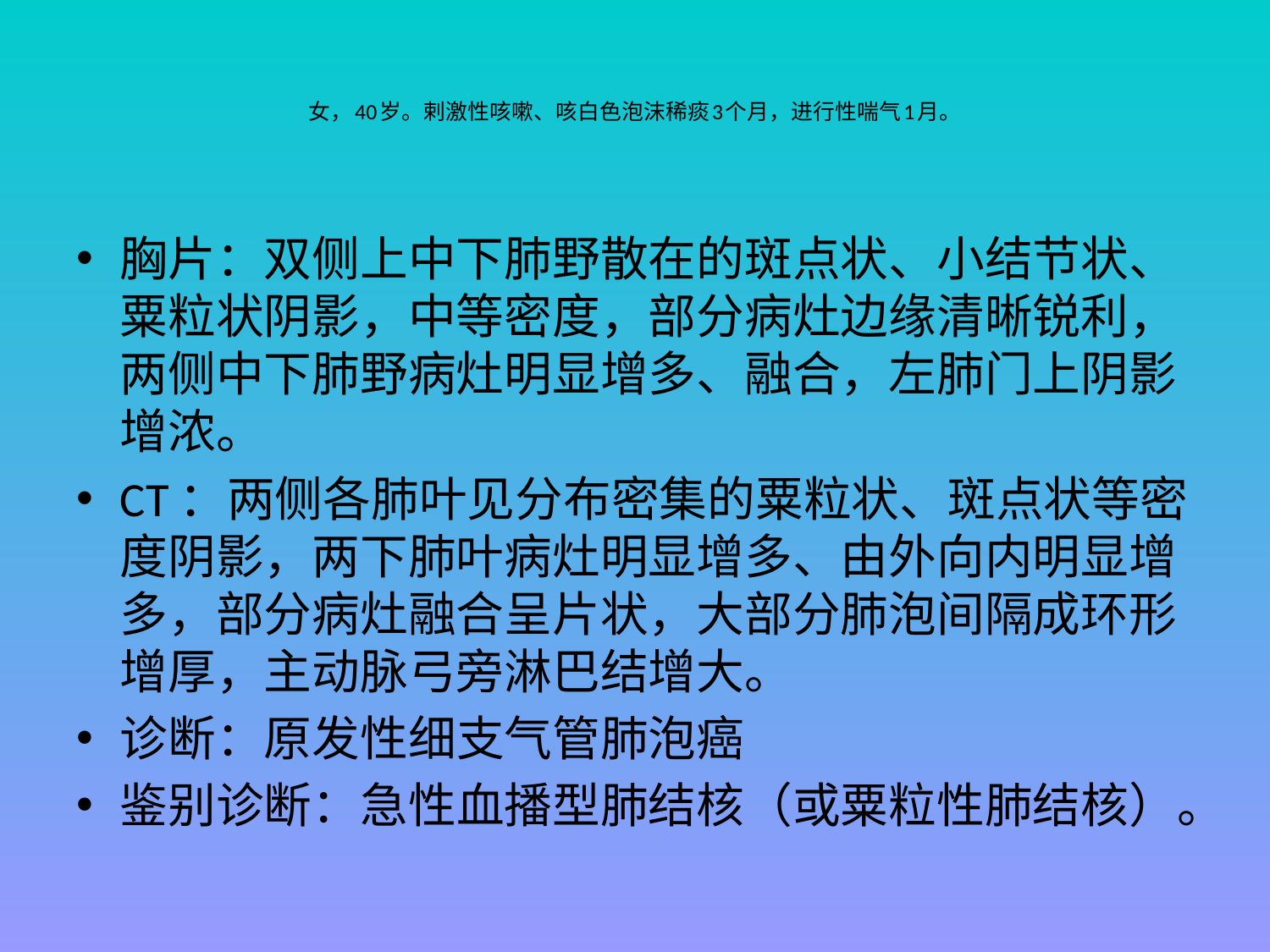

# 女，40岁。剌激性咳嗽、咳白色泡沫稀痰3个月，进行性喘气1月。
胸片：双侧上中下肺野散在的斑点状、小结节状、粟粒状阴影，中等密度，部分病灶边缘清晰锐利，两侧中下肺野病灶明显增多、融合，左肺门上阴影增浓。
CT：两侧各肺叶见分布密集的粟粒状、斑点状等密度阴影，两下肺叶病灶明显增多、由外向内明显增多，部分病灶融合呈片状，大部分肺泡间隔成环形增厚，主动脉弓旁淋巴结增大。
诊断：原发性细支气管肺泡癌
鉴别诊断：急性血播型肺结核（或粟粒性肺结核）。